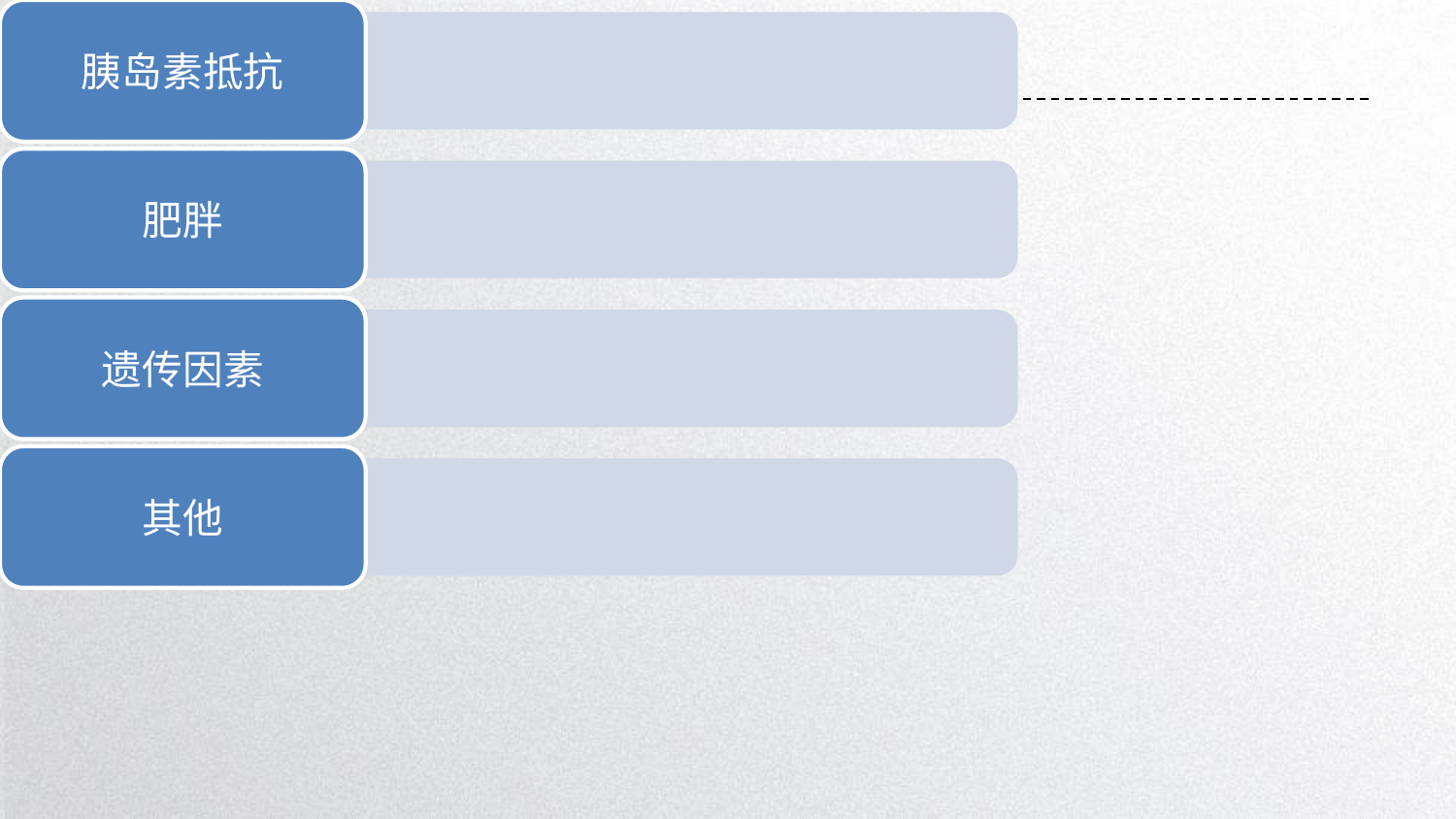

病因分类及发病机制

胰岛素抵抗

肥胖

遗传因素

其他
25
延时符